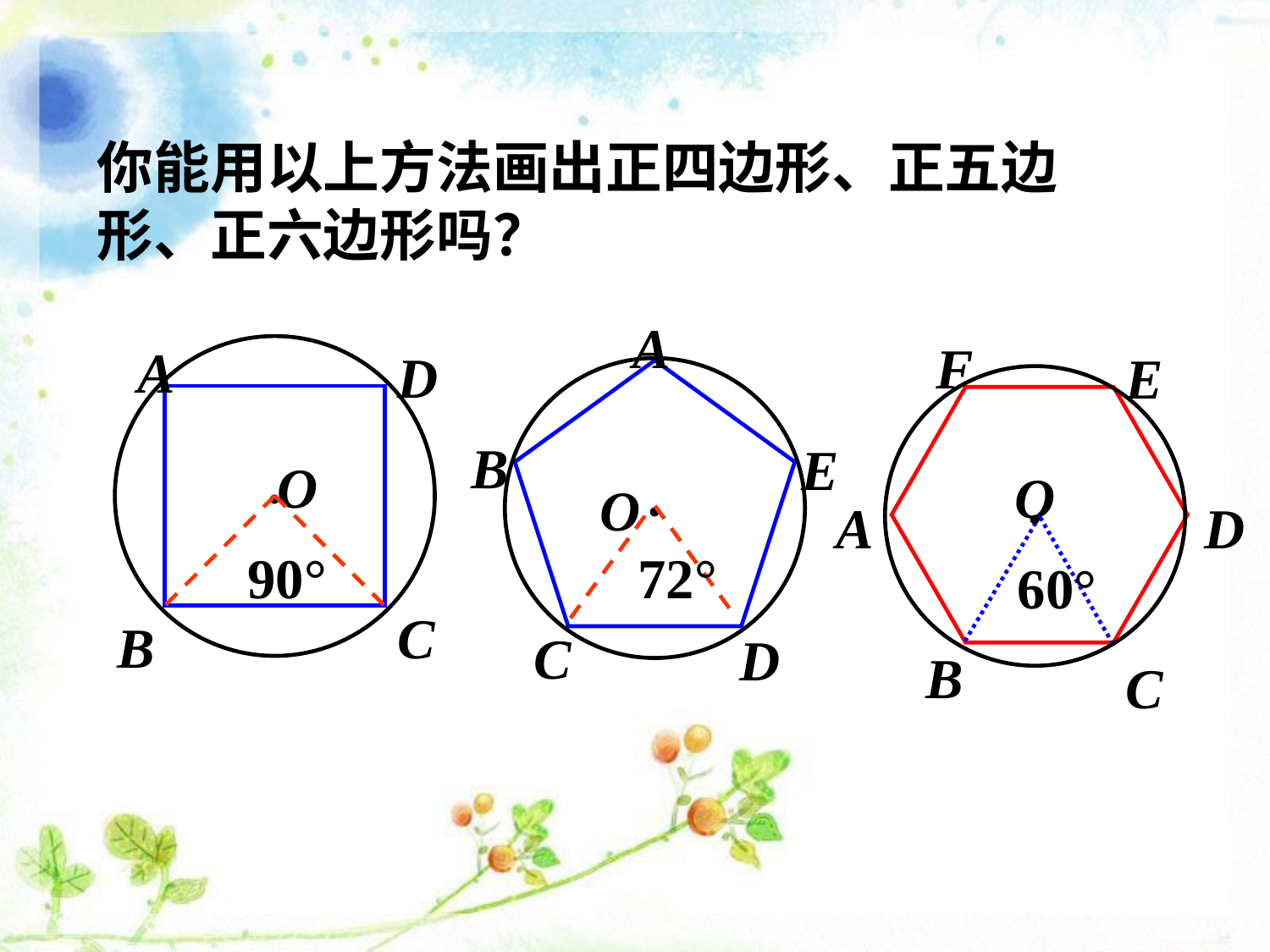

你能用以上方法画出正四边形、正五边形、正六边形吗？
A
·

B
E
O
C
D
F
A
D
·
E
·

O
O
A
D

90°
72°
60°
C
B
B
C